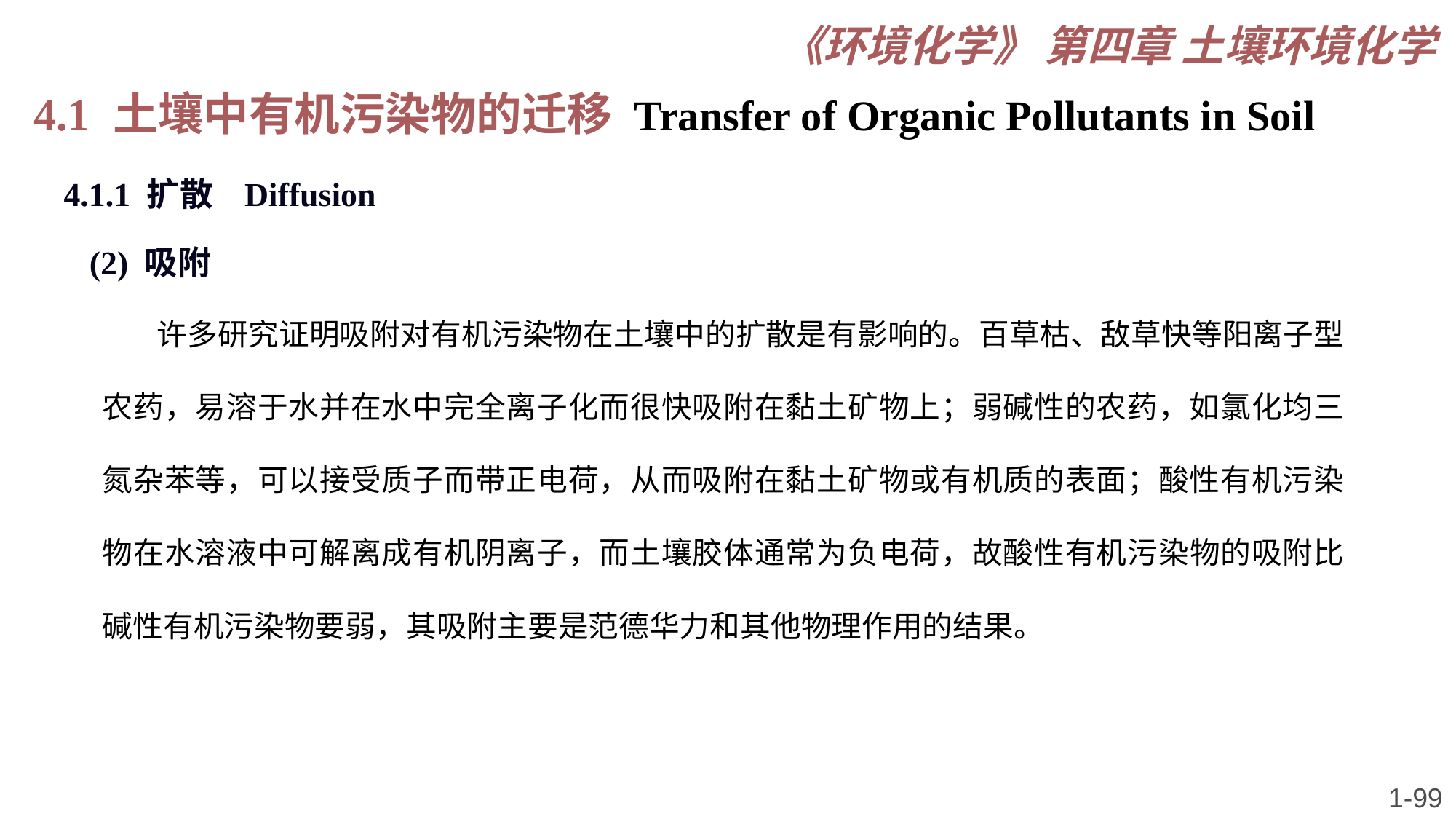

《环境化学》 第四章 土壤环境化学
4.1 土壤中有机污染物的迁移 Transfer of Organic Pollutants in Soil
4.1.1 扩散   Diffusion
(2) 吸附
许多研究证明吸附对有机污染物在土壤中的扩散是有影响的。百草枯、敌草快等阳离子型农药，易溶于水并在水中完全离子化而很快吸附在黏土矿物上；弱碱性的农药，如氯化均三氮杂苯等，可以接受质子而带正电荷，从而吸附在黏土矿物或有机质的表面；酸性有机污染物在水溶液中可解离成有机阴离子，而土壤胶体通常为负电荷，故酸性有机污染物的吸附比碱性有机污染物要弱，其吸附主要是范德华力和其他物理作用的结果。
1-99